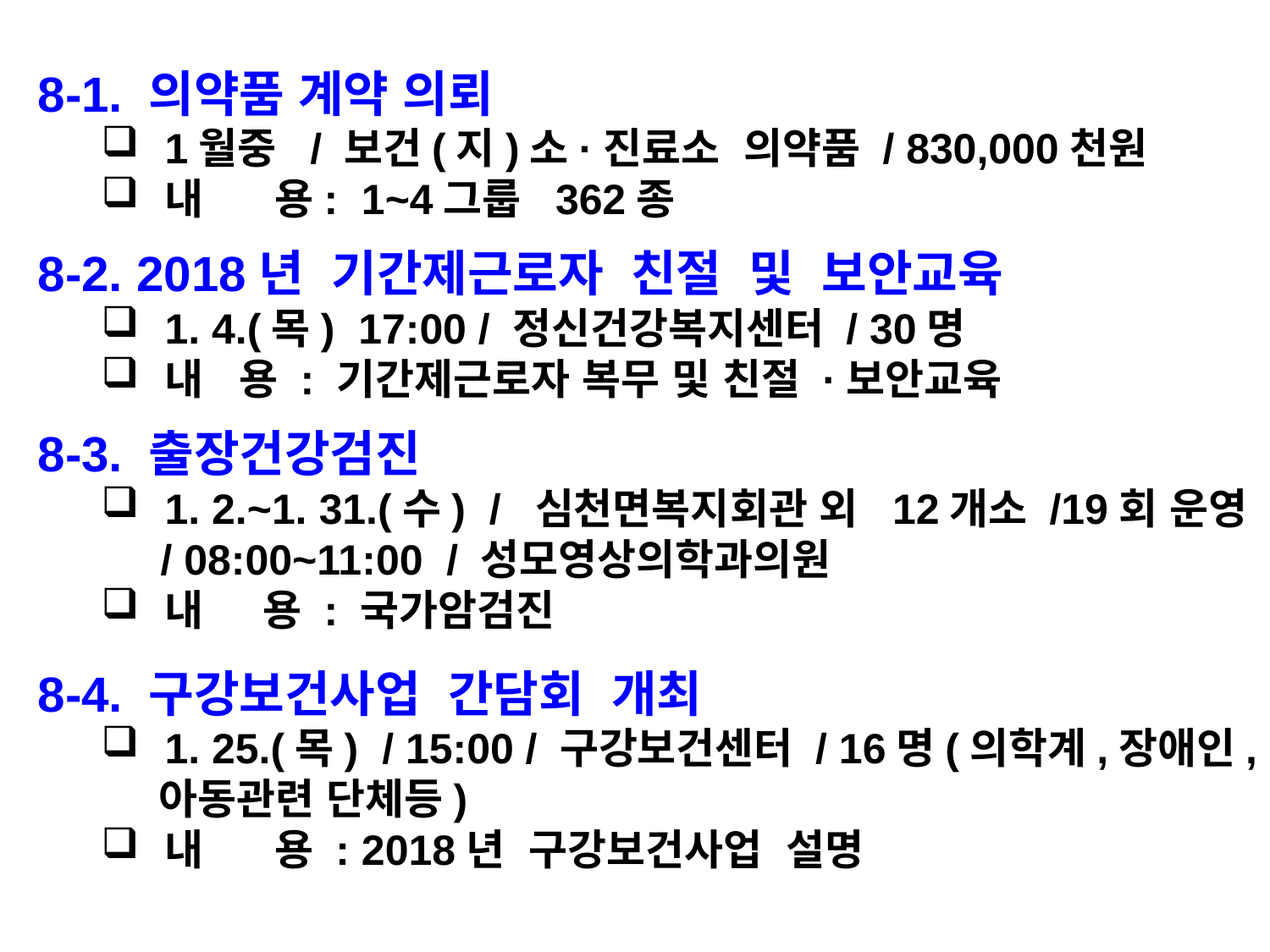

8-1. 의약품 계약 의뢰
1월중  / 보건(지)소·진료소  의약품 / 830,000천원
내      용:  1~4그룹  362종

8-2. 2018년  기간제근로자  친절  및  보안교육
1. 4.(목)  17:00 / 정신건강복지센터 / 30명
내   용 : 기간제근로자 복무 및 친절 ·보안교육

8-3. 출장건강검진
1. 2.~1. 31.(수)  /  심천면복지회관 외  12개소 /19회 운영
     / 08:00~11:00  / 성모영상의학과의원
내     용 : 국가암검진

8-4. 구강보건사업  간담회  개최
1. 25.(목)  / 15:00 / 구강보건센터 / 16명(의학계,장애인,
    아동관련 단체등)
내      용 : 2018년  구강보건사업  설명